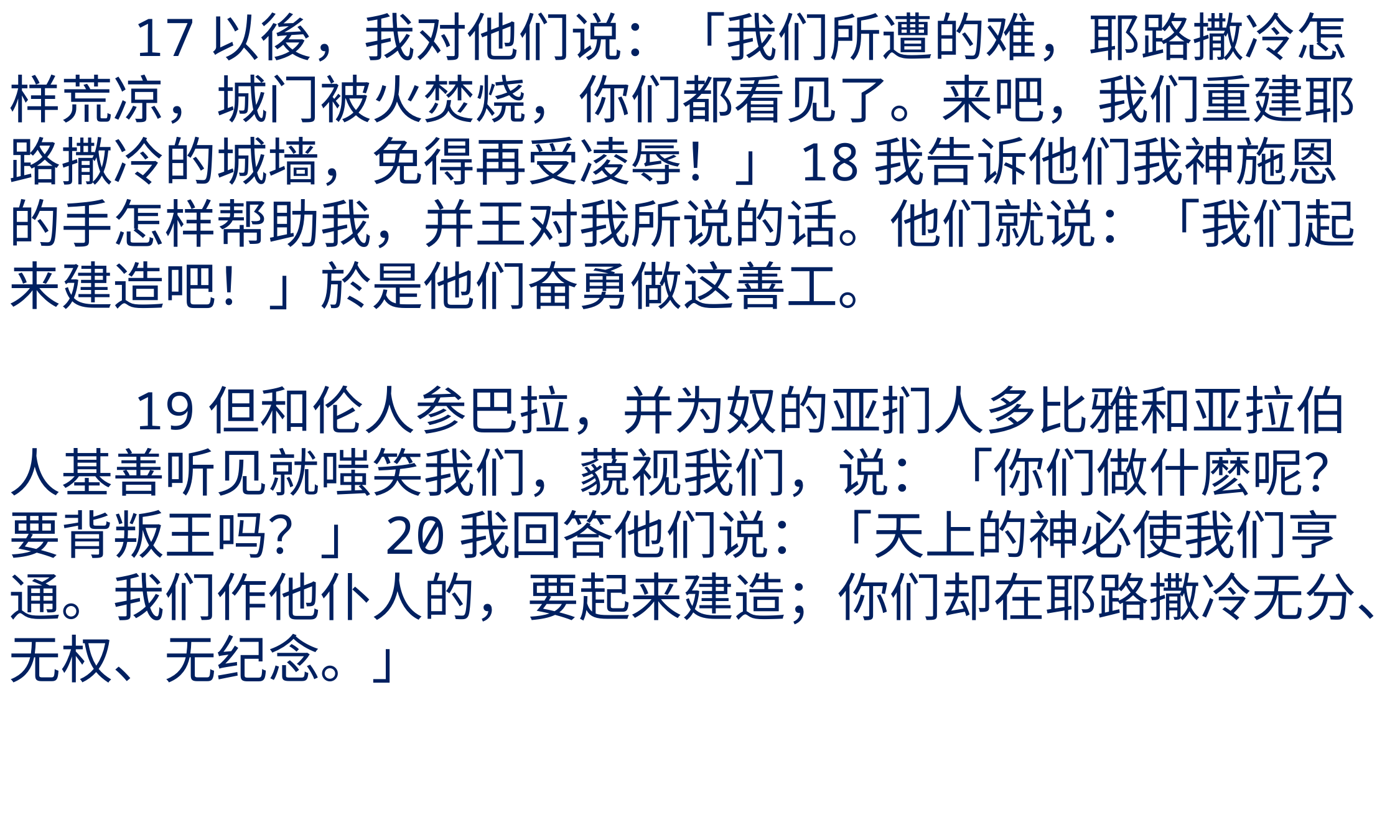

17以後，我对他们说：「我们所遭的难，耶路撒冷怎样荒凉，城门被火焚烧，你们都看见了。来吧，我们重建耶路撒冷的城墙，免得再受凌辱！」18我告诉他们我神施恩的手怎样帮助我，并王对我所说的话。他们就说：「我们起来建造吧！」於是他们奋勇做这善工。

    19但和伦人参巴拉，并为奴的亚扪人多比雅和亚拉伯人基善听见就嗤笑我们，藐视我们，说：「你们做什麽呢？要背叛王吗？」20我回答他们说：「天上的神必使我们亨通。我们作他仆人的，要起来建造；你们却在耶路撒冷无分、无权、无纪念。」